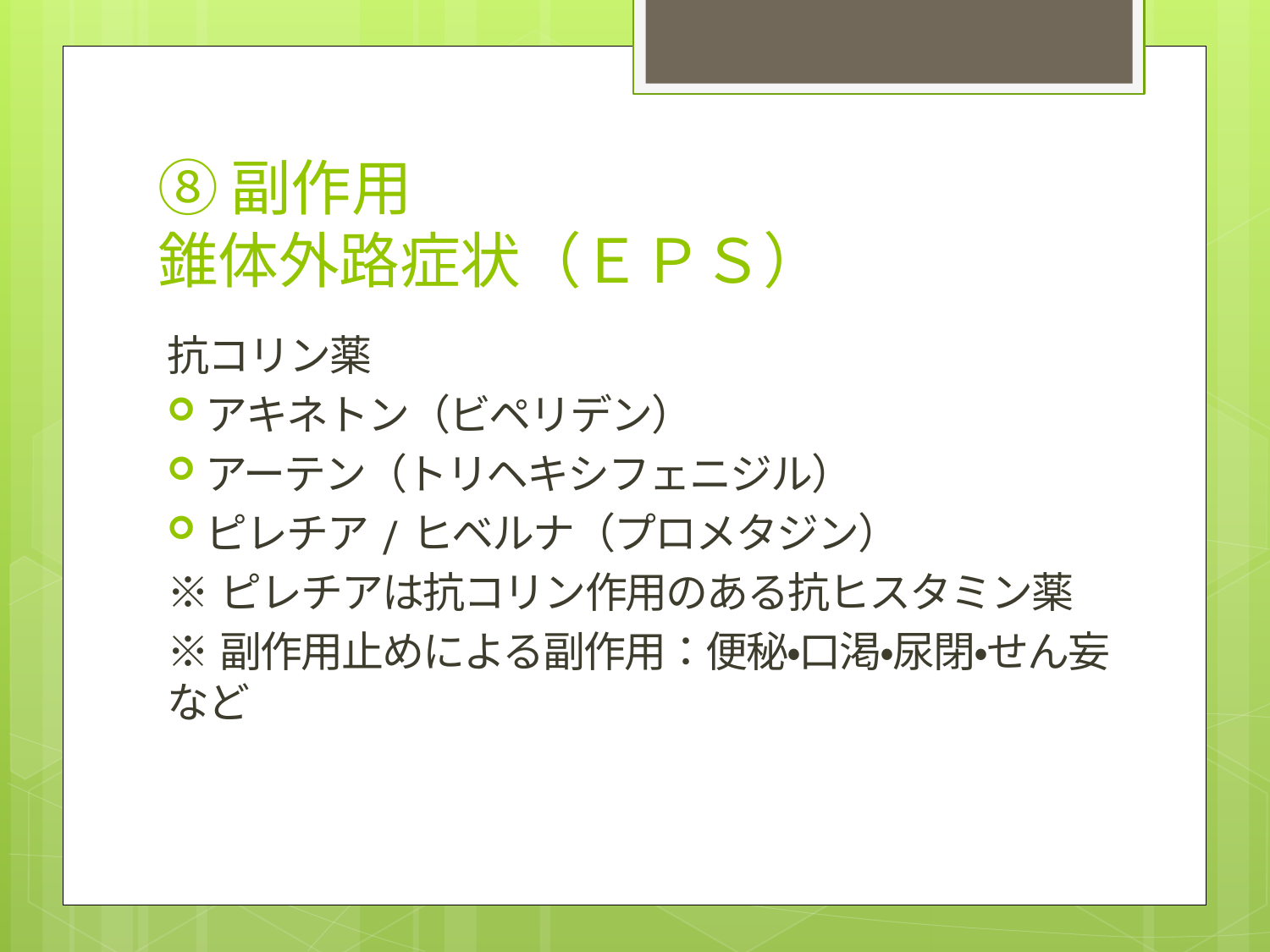

# ⑧副作用 錐体外路症状（ＥＰＳ）
抗コリン薬
アキネトン（ビペリデン）
アーテン（トリヘキシフェニジル）
ピレチア/ヒベルナ（プロメタジン）
※ピレチアは抗コリン作用のある抗ヒスタミン薬
※副作用止めによる副作用：便秘・口渇・尿閉・せん妄など